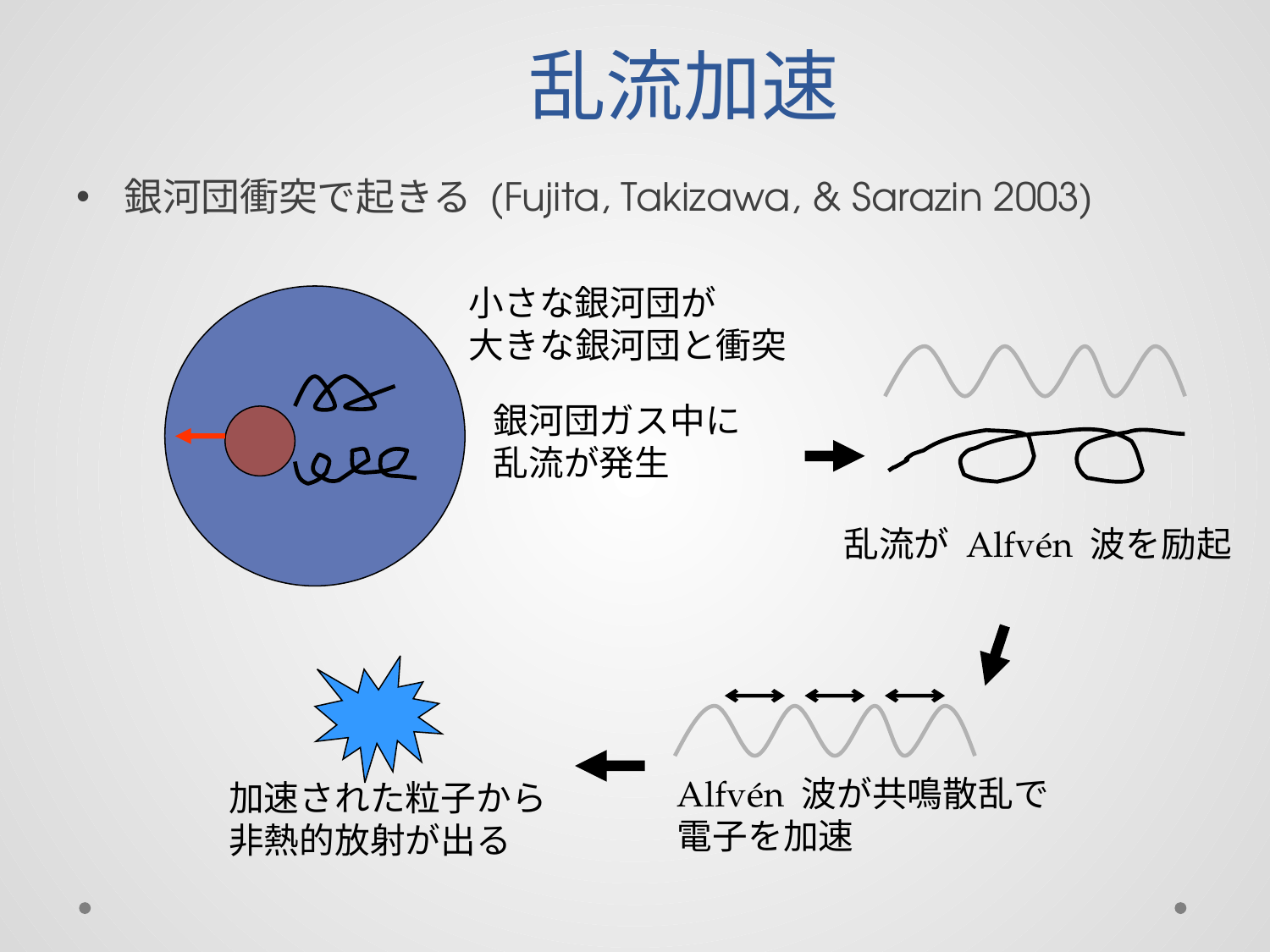

# 乱流加速
銀河団衝突で起きる (Fujita, Takizawa, & Sarazin 2003)

小さな銀河団が
大きな銀河団と衝突

銀河団ガス中に
乱流が発生

乱流が Alfvén 波を励起

Alfvén 波が共鳴散乱で
電子を加速
加速された粒子から
非熱的放射が出る